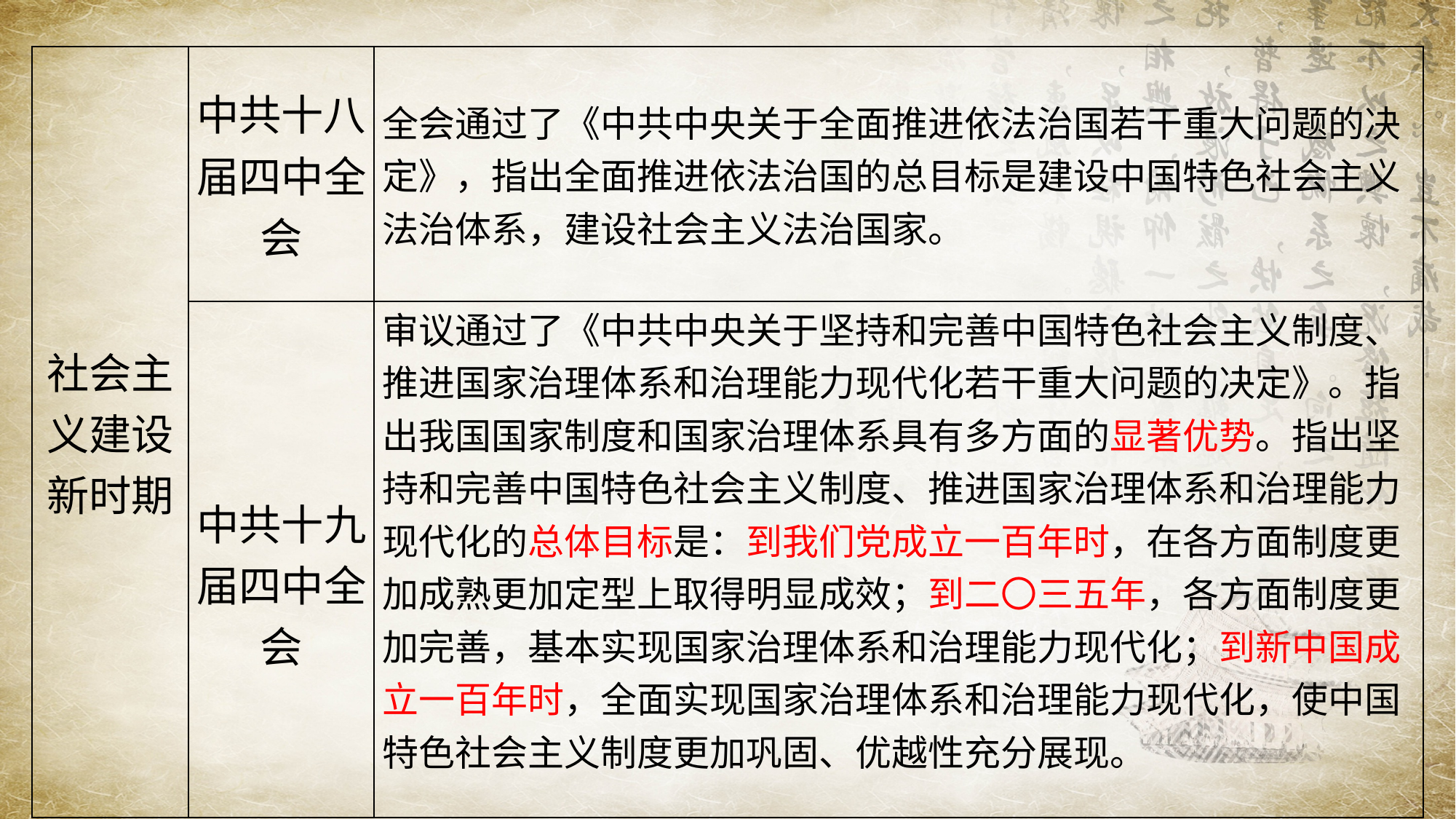

| 社会主义建设新时期 | 中共十八届四中全会 | 全会通过了《中共中央关于全面推进依法治国若干重大问题的决定》，指出全面推进依法治国的总目标是建设中国特色社会主义法治体系，建设社会主义法治国家。 |
| --- | --- | --- |
|  | 中共十九届四中全会 | 审议通过了《中共中央关于坚持和完善中国特色社会主义制度、推进国家治理体系和治理能力现代化若干重大问题的决定》。指出我国国家制度和国家治理体系具有多方面的显著优势。指出坚持和完善中国特色社会主义制度、推进国家治理体系和治理能力现代化的总体目标是：到我们党成立一百年时，在各方面制度更加成熟更加定型上取得明显成效；到二〇三五年，各方面制度更加完善，基本实现国家治理体系和治理能力现代化；到新中国成立一百年时，全面实现国家治理体系和治理能力现代化，使中国特色社会主义制度更加巩固、优越性充分展现。 |